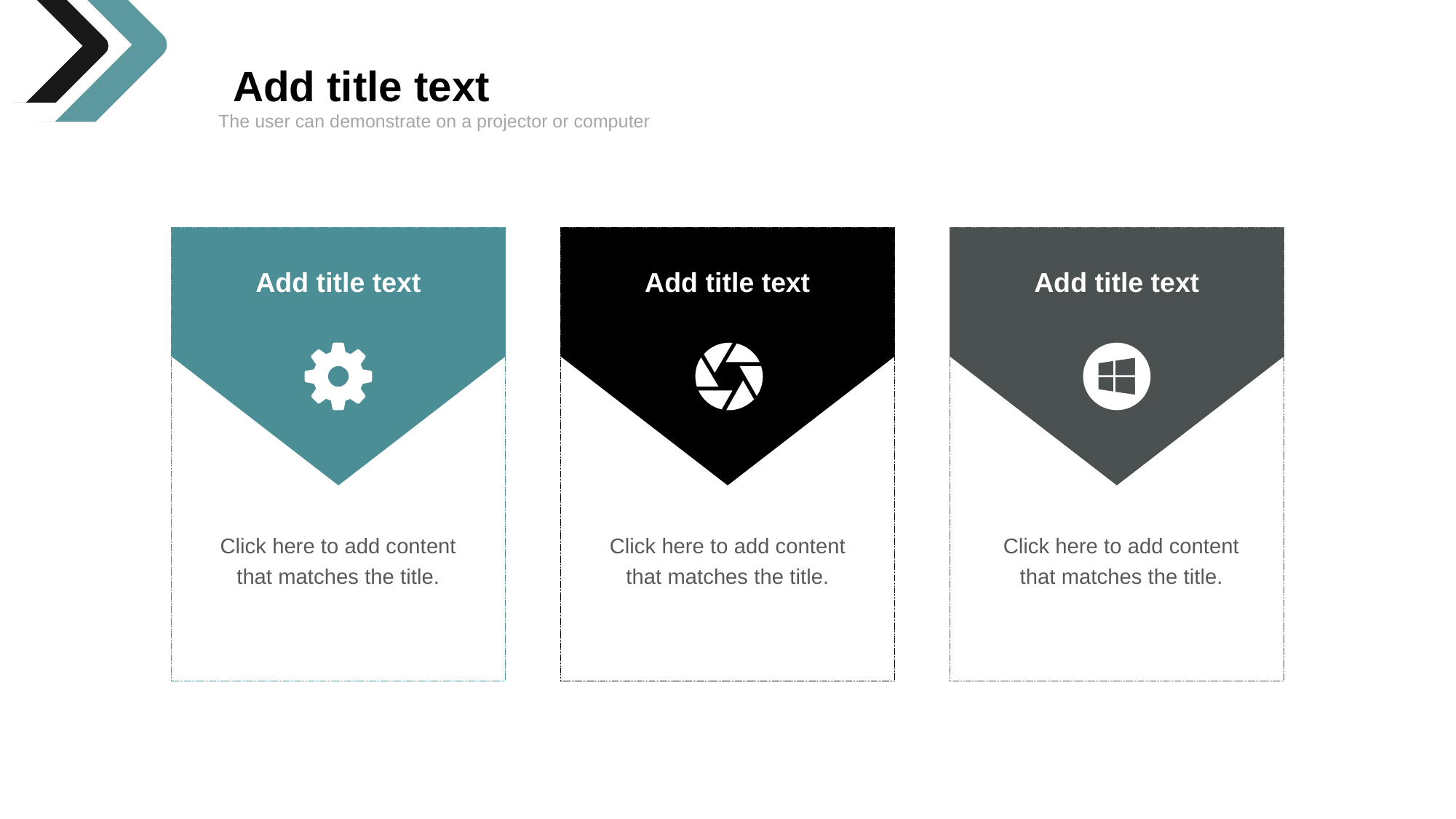

Add title text
The user can demonstrate on a projector or computer

Add title text

Click here to add content that matches the title.

Add title text

Click here to add content that matches the title.

Add title text

Click here to add content that matches the title.
PPT下载 http://www.1ppt.com/xiazai/